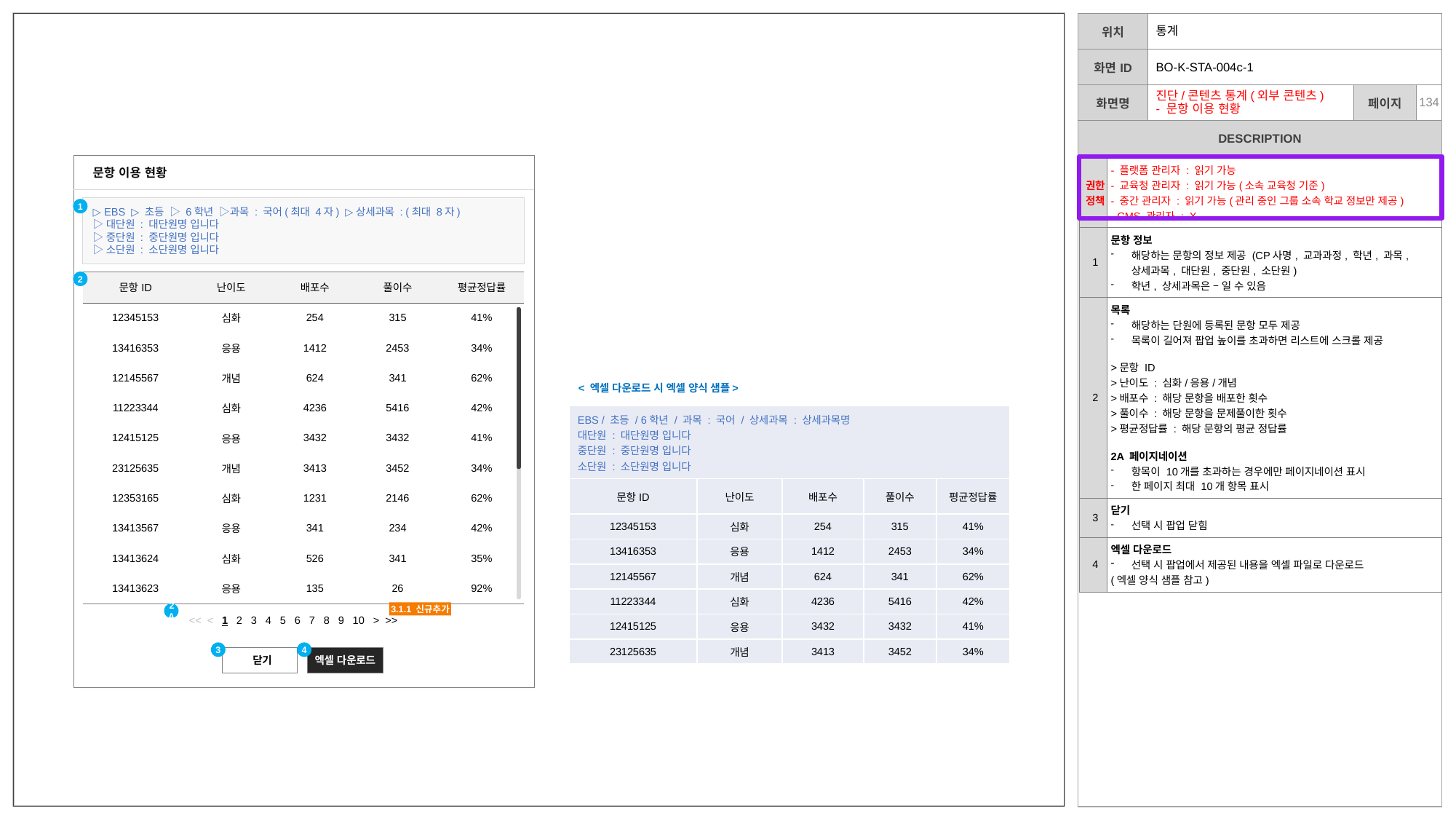

| Ver | Description |
| --- | --- |
| 3.1.1 | <2A> 페이지네이션 추가 |
통계
BO-K-STA-004c-1
# 진단/콘텐츠 통계(외부 콘텐츠) - 문항 이용 현황

| 권한 정책 | - 플랫폼 관리자 : 읽기 가능 - 교육청 관리자 : 읽기 가능(소속 교육청 기준) - 중간 관리자 : 읽기 가능(관리 중인 그룹 소속 학교 정보만 제공) - CMS 관리자 : X |
| --- | --- |
| 1 | 문항 정보 해당하는 문항의 정보 제공 (CP사명, 교과과정, 학년, 과목, 상세과목, 대단원, 중단원, 소단원) 학년, 상세과목은 – 일 수 있음 |
| 2 | 목록 해당하는 단원에 등록된 문항 모두 제공 목록이 길어져 팝업 높이를 초과하면 리스트에 스크롤 제공 >문항 ID >난이도 : 심화/응용/개념 >배포수 : 해당 문항을 배포한 횟수 >풀이수 : 해당 문항을 문제풀이한 횟수 >평균정답률 : 해당 문항의 평균 정답률 2A 페이지네이션 항목이 10개를 초과하는 경우에만 페이지네이션 표시 한 페이지 최대 10개 항목 표시 |
| 3 | 닫기 선택 시 팝업 닫힘 |
| 4 | 엑셀 다운로드 선택 시 팝업에서 제공된 내용을 엑셀 파일로 다운로드 (엑셀 양식 샘플 참고) |
문항 이용 현황

1
▷ EBS  ▷ 초등  ▷ 6학년  ▷과목 : 국어(최대 4자)  ▷상세과목 : (최대 8자)
▷대단원 : 대단원명 입니다
▷중단원 : 중단원명 입니다
▷소단원 : 소단원명 입니다
2
| 문항ID | 난이도 | 배포수 | 풀이수 | 평균정답률 |
| --- | --- | --- | --- | --- |
| 12345153 | 심화 | 254 | 315 | 41% |
| 13416353 | 응용 | 1412 | 2453 | 34% |
| 12145567 | 개념 | 624 | 341 | 62% |
| 11223344 | 심화 | 4236 | 5416 | 42% |
| 12415125 | 응용 | 3432 | 3432 | 41% |
| 23125635 | 개념 | 3413 | 3452 | 34% |
| 12353165 | 심화 | 1231 | 2146 | 62% |
| 13413567 | 응용 | 341 | 234 | 42% |
| 13413624 | 심화 | 526 | 341 | 35% |
| 13413623 | 응용 | 135 | 26 | 92% |

< 엑셀 다운로드 시 엑셀 양식 샘플>
| EBS / 초등 / 6학년 / 과목 : 국어 / 상세과목 : 상세과목명 대단원 : 대단원명 입니다 중단원 : 중단원명 입니다 소단원 : 소단원명 입니다 |  |  |  |  |
| --- | --- | --- | --- | --- |
| 문항ID | 난이도 | 배포수 | 풀이수 | 평균정답률 |
| 12345153 | 심화 | 254 | 315 | 41% |
| 13416353 | 응용 | 1412 | 2453 | 34% |
| 12145567 | 개념 | 624 | 341 | 62% |
| 11223344 | 심화 | 4236 | 5416 | 42% |
| 12415125 | 응용 | 3432 | 3432 | 41% |
| 23125635 | 개념 | 3413 | 3452 | 34% |
3.1.1 신규추가
2A
<<  <   1   2   3   4   5   6   7   8   9   10   >  >>
3
4
 닫기
엑셀 다운로드